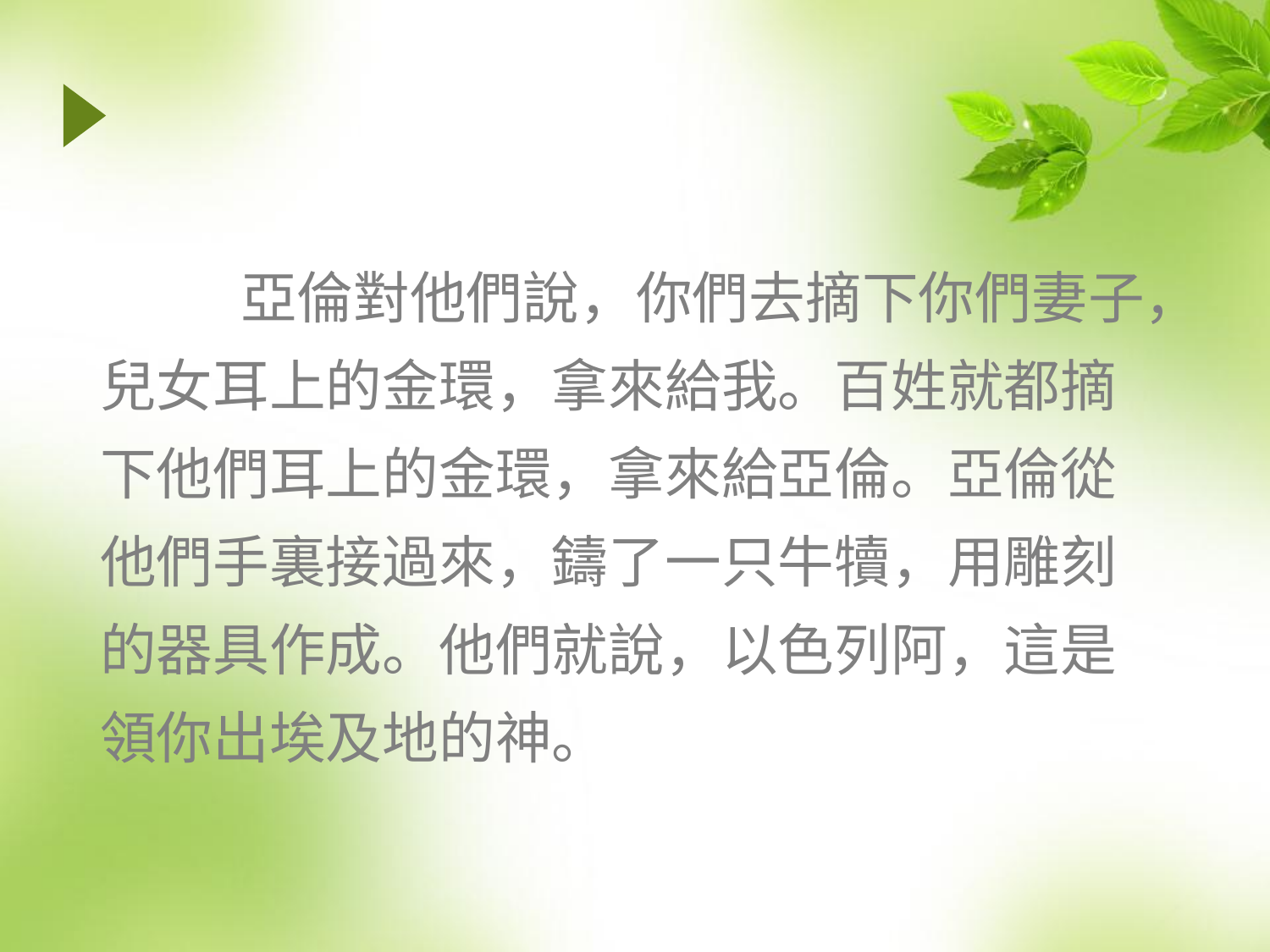

#
          亞倫對他們說，你們去摘下你們妻子，兒女耳上的金環，拿來給我。百姓就都摘下他們耳上的金環，拿來給亞倫。亞倫從他們手裏接過來，鑄了一只牛犢，用雕刻的器具作成。他們就說，以色列阿，這是領你出埃及地的神。